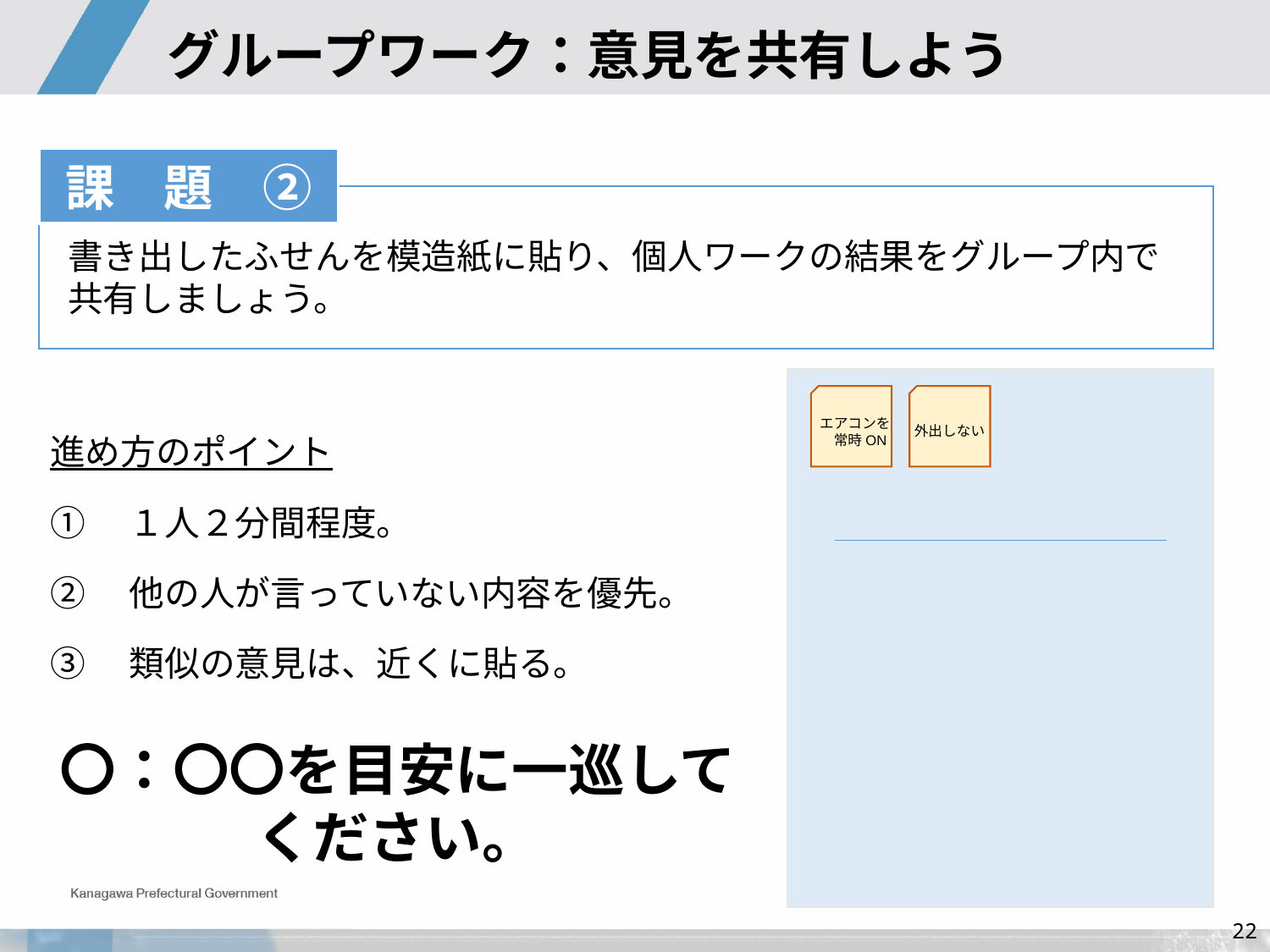

# グループワーク：意見を共有しよう
課　題　②

書き出したふせんを模造紙に貼り、個人ワークの結果をグループ内で共有しましょう。

エアコンを
　常時ON
外出しない
進め方のポイント
①　１人２分間程度。
②　他の人が言っていない内容を優先。
③　類似の意見は、近くに貼る。
〇：〇〇を目安に一巡してください。
22